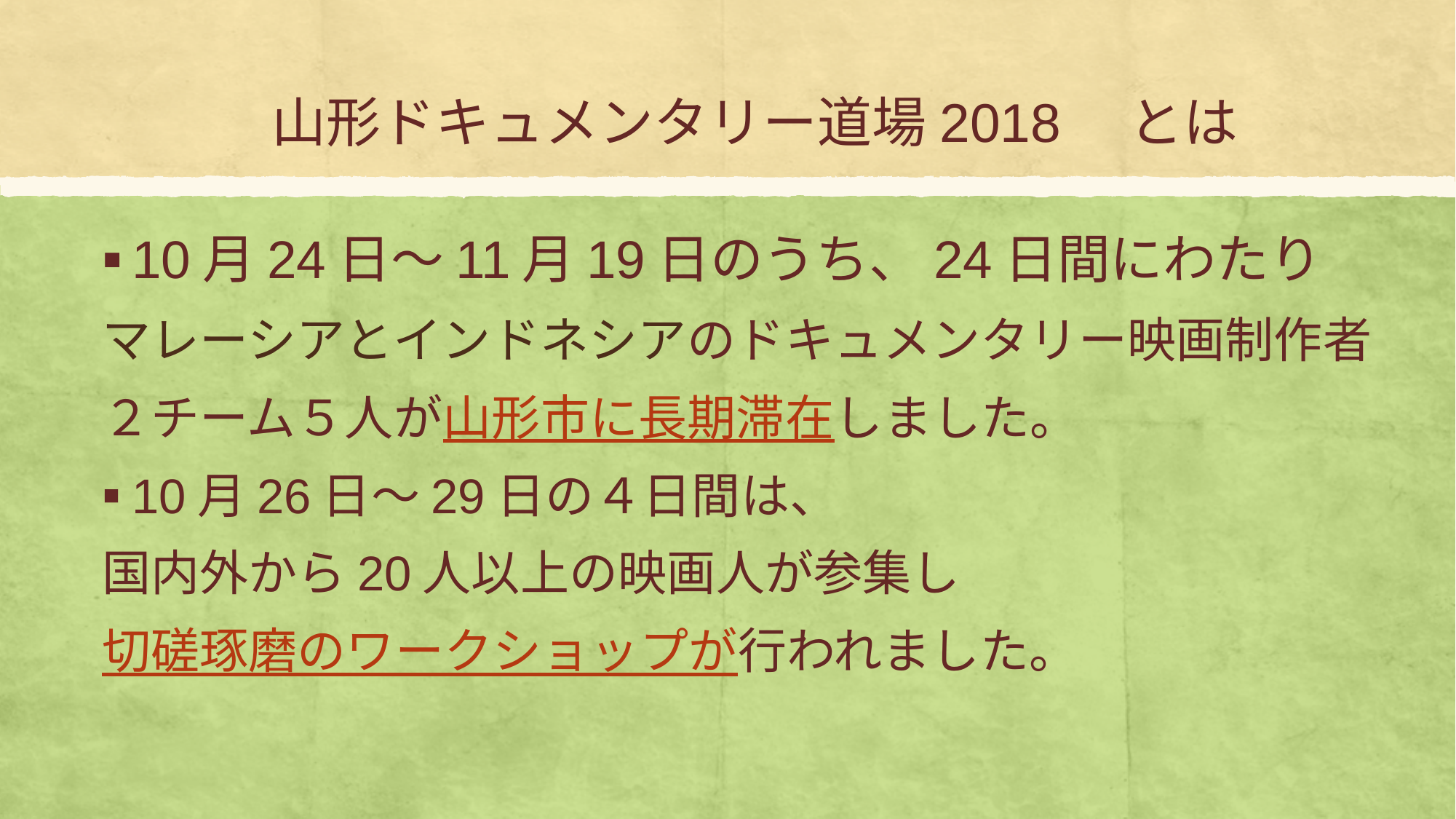

# 山形ドキュメンタリー道場2018　とは
10月24日〜11月19日のうち、24日間にわたり
マレーシアとインドネシアのドキュメンタリー映画制作者
２チーム５人が山形市に長期滞在しました。
10月26日～29日の４日間は、
国内外から20人以上の映画人が参集し
切磋琢磨のワークショップが行われました。